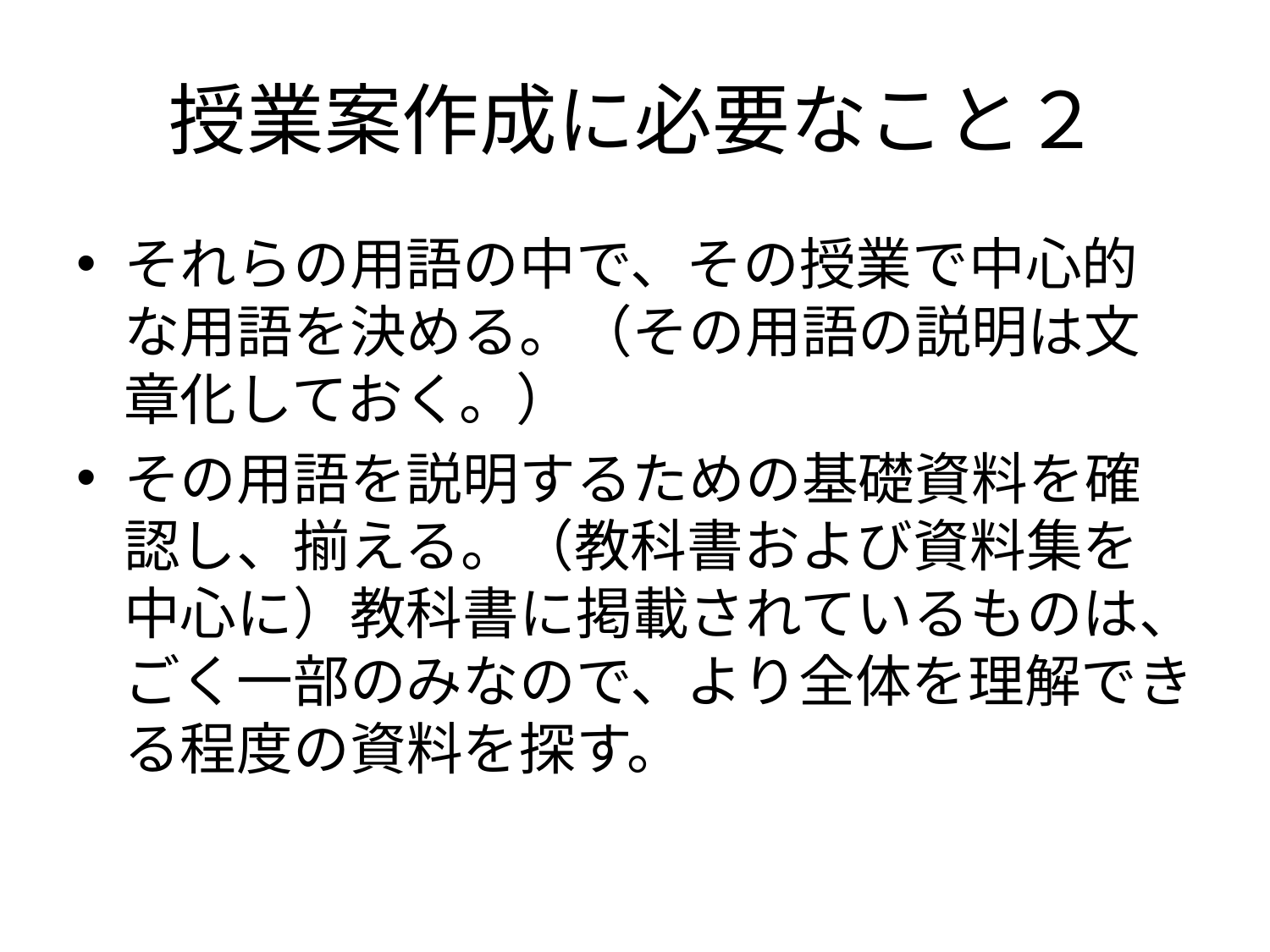

# 授業案作成に必要なこと２
それらの用語の中で、その授業で中心的な用語を決める。（その用語の説明は文章化しておく。）
その用語を説明するための基礎資料を確認し、揃える。（教科書および資料集を中心に）教科書に掲載されているものは、ごく一部のみなので、より全体を理解できる程度の資料を探す。